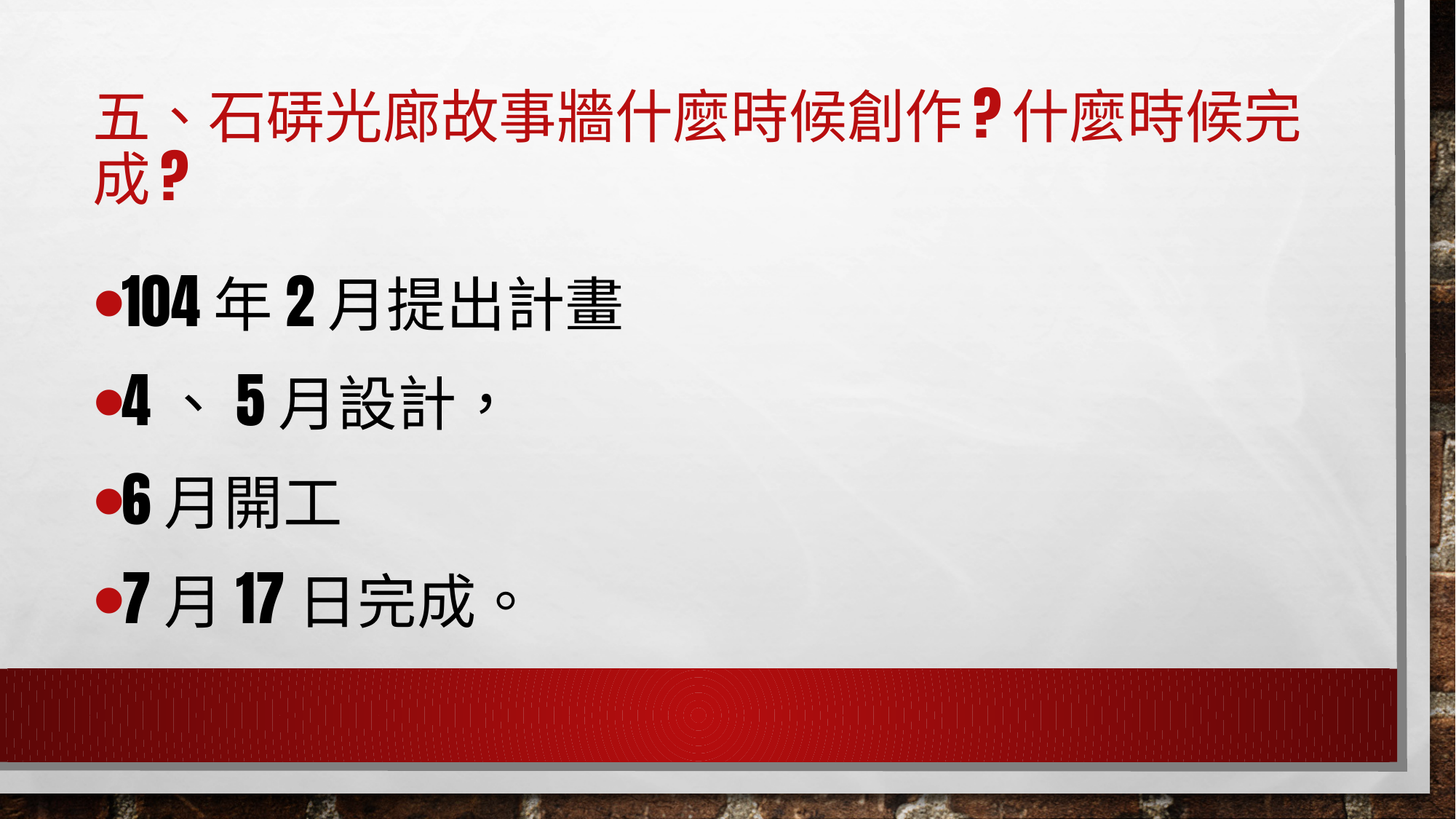

# 五、石硦光廊故事牆什麼時候創作?什麼時候完成?
104年2月提出計畫
4、5月設計，
6月開工
7月17日完成。